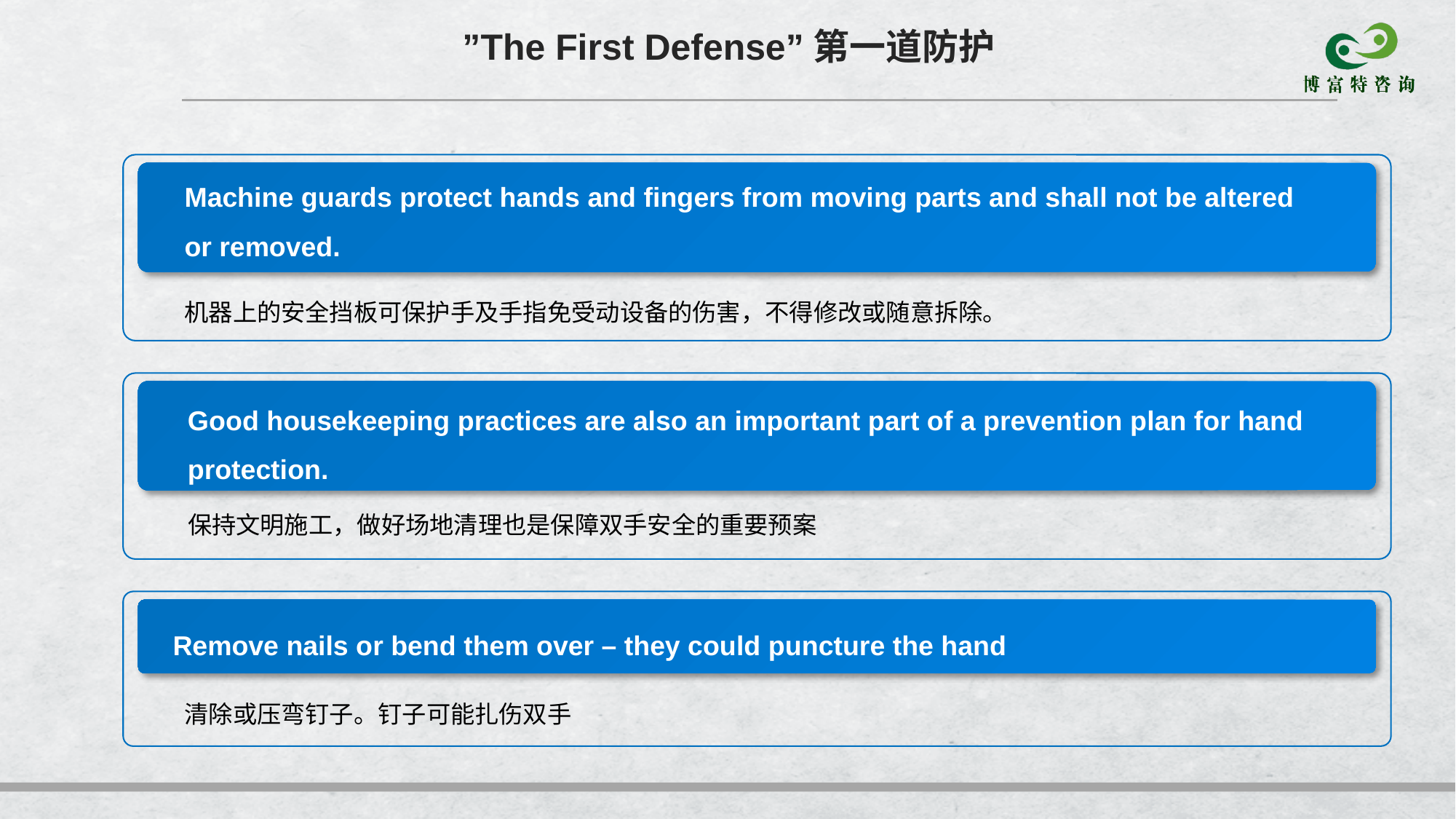

”The First Defense”第一道防护

Machine guards protect hands and fingers from moving parts and shall not be altered or removed.

机器上的安全挡板可保护手及手指免受动设备的伤害，不得修改或随意拆除。

Good housekeeping practices are also an important part of a prevention plan for hand protection.
保持文明施工，做好场地清理也是保障双手安全的重要预案

Remove nails or bend them over – they could puncture the hand
清除或压弯钉子。钉子可能扎伤双手